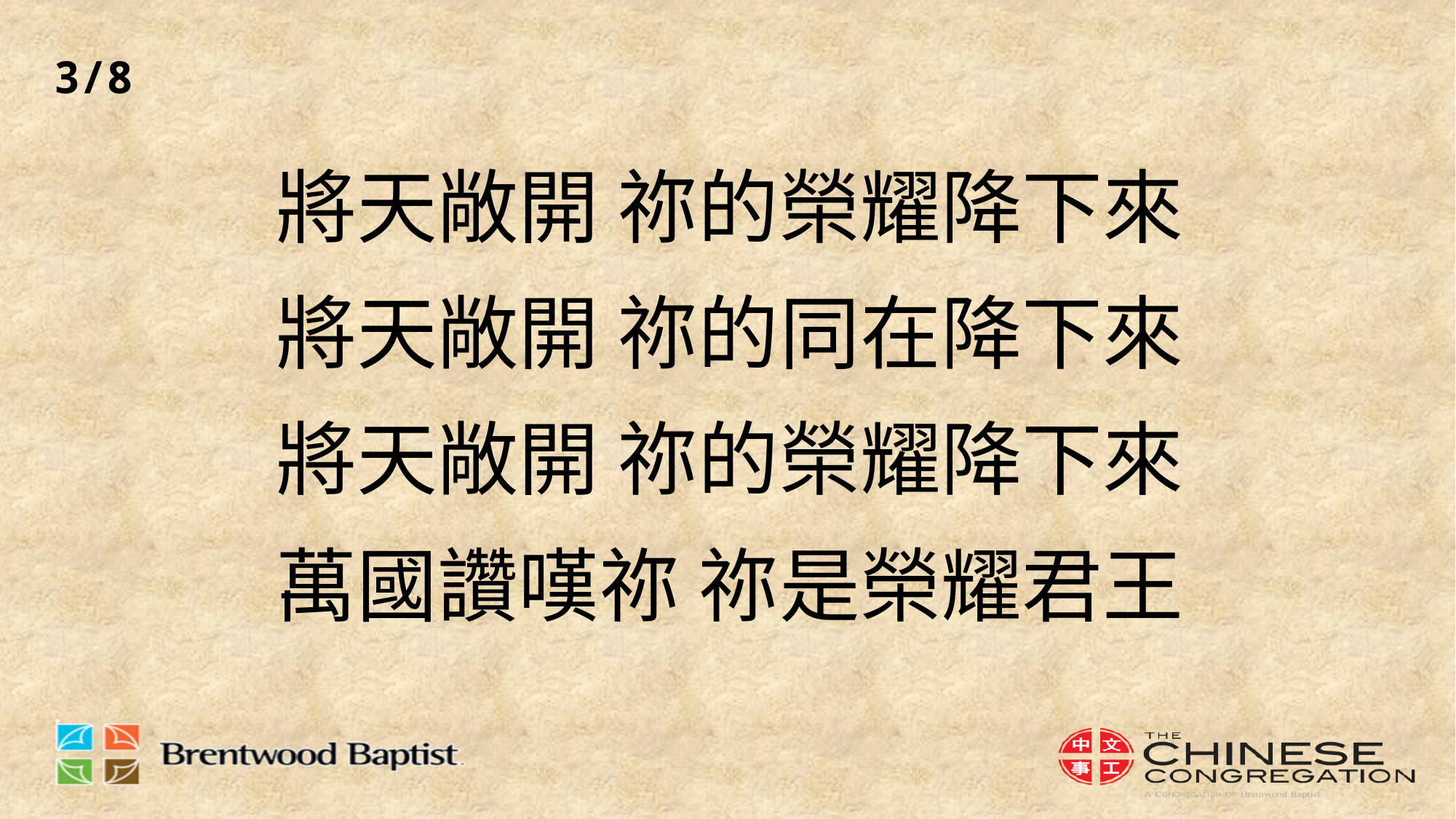

3/8
# 將天敞開 祢的榮耀降下來 將天敞開 祢的同在降下來 將天敞開 祢的榮耀降下來 萬國讚嘆祢 祢是榮耀君王